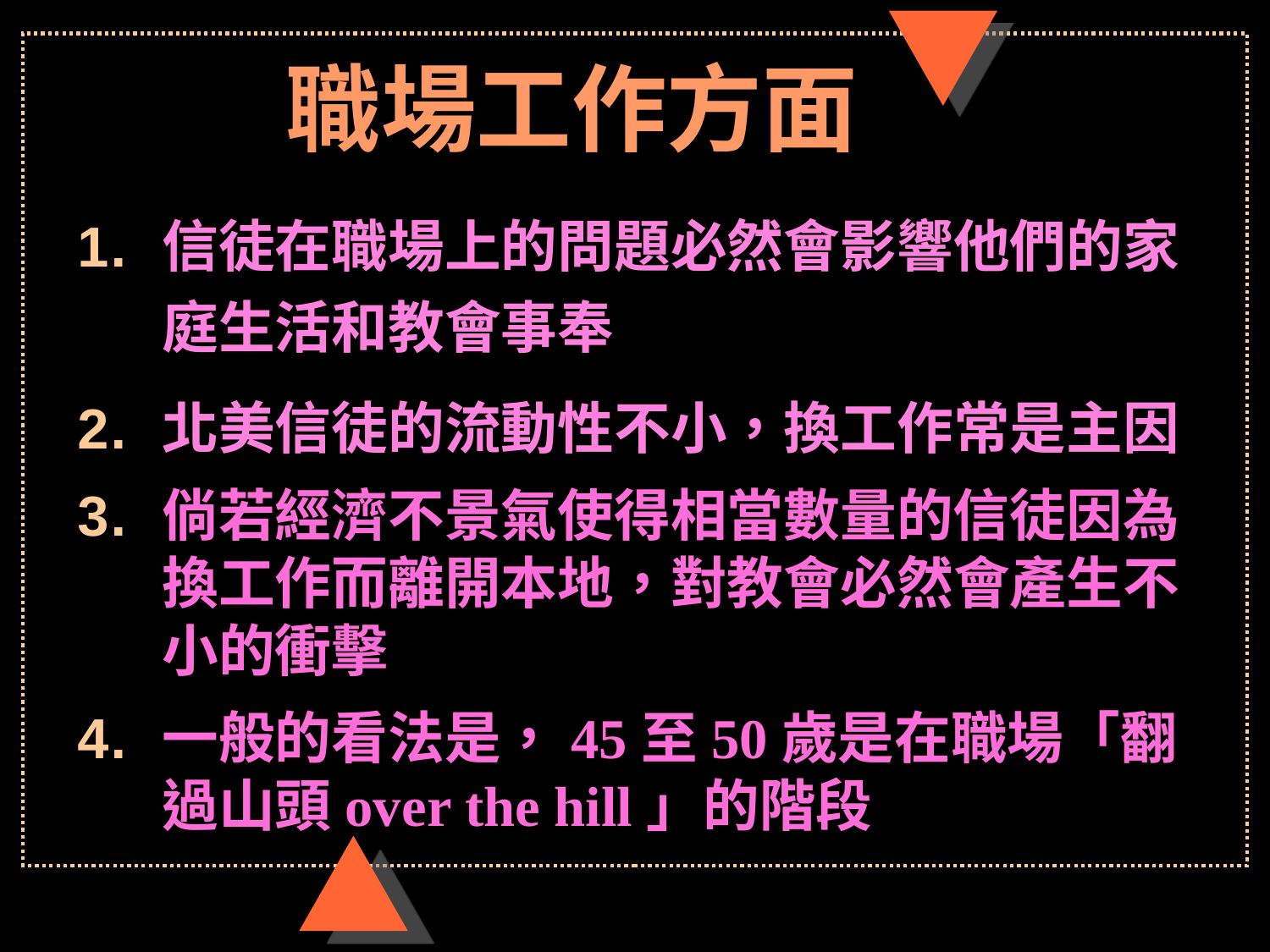

# 職場工作方面
信徒在職場上的問題必然會影響他們的家庭生活和教會事奉
北美信徒的流動性不小，換工作常是主因
倘若經濟不景氣使得相當數量的信徒因為換工作而離開本地，對教會必然會產生不小的衝擊
一般的看法是，45至50歲是在職場「翻過山頭over the hill」的階段